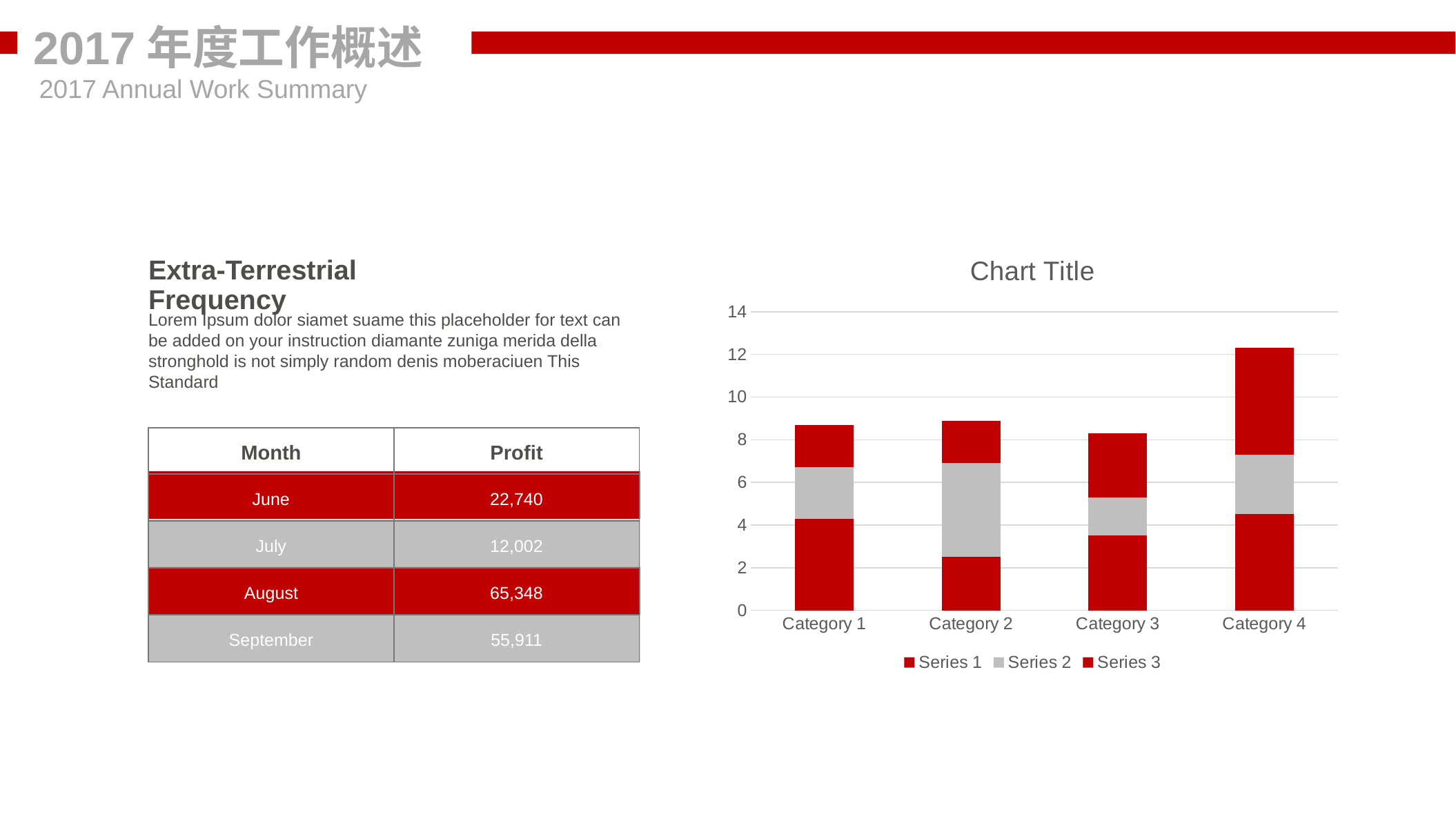

2017年度工作概述

2017 Annual Work Summary

### Chart:

| Category | Series 1 | Series 2 | Series 3 |
|---|---|---|---|
| Category 1 | 4.3 | 2.4 | 2.0 |
| Category 2 | 2.5 | 4.4 | 2.0 |
| Category 3 | 3.5 | 1.8 | 3.0 |
| Category 4 | 4.5 | 2.8 | 5.0 |
Extra-Terrestrial Frequency
Lorem Ipsum dolor siamet suame this placeholder for text can be added on your instruction diamante zuniga merida della stronghold is not simply random denis moberaciuen This Standard
| Month | Profit |
| --- | --- |
| June | 22,740 |
| July | 12,002 |
| August | 65,348 |
| September | 55,911 |